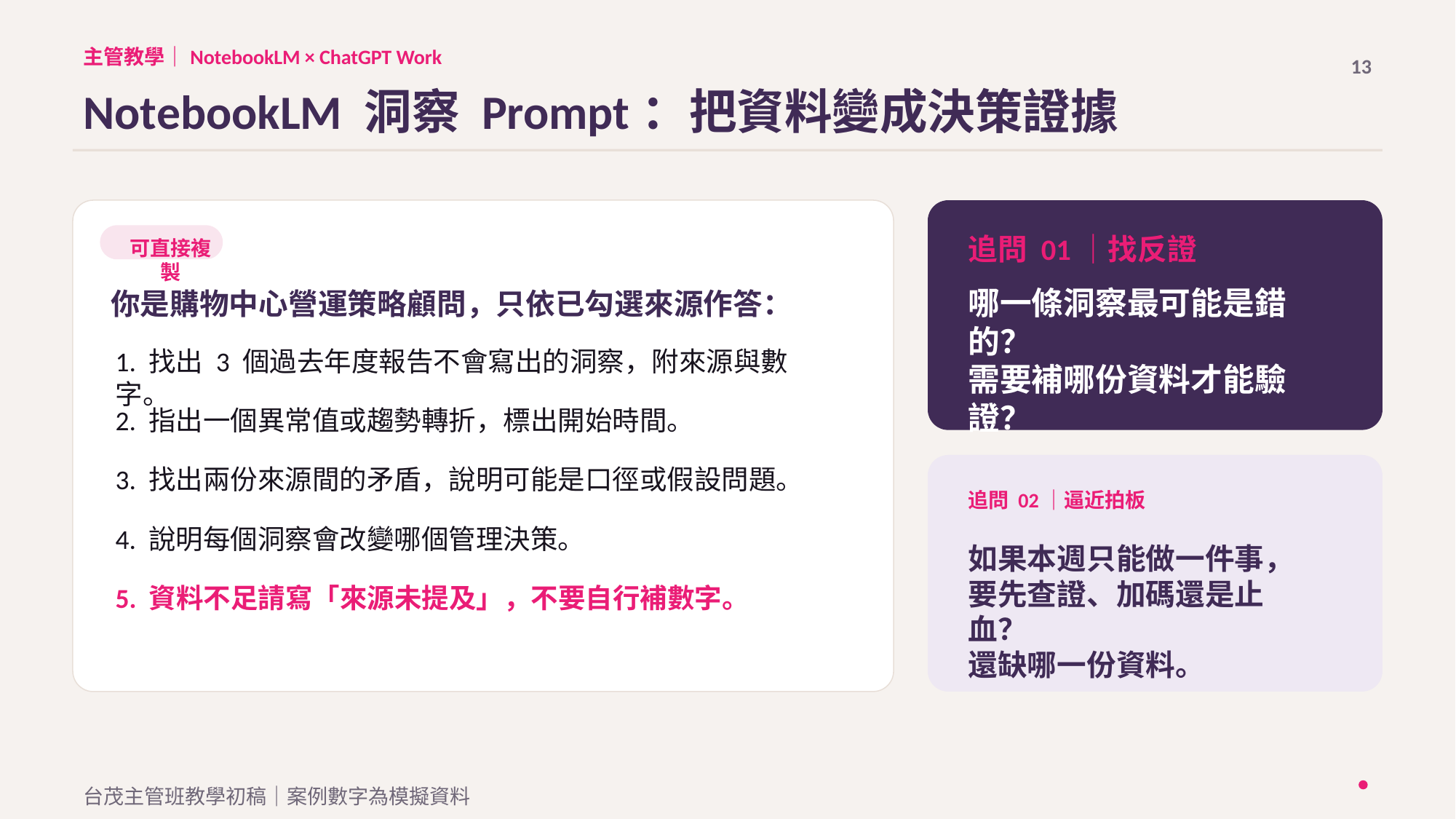

主管教學｜NotebookLM × ChatGPT Work
13
NotebookLM 洞察 Prompt：把資料變成決策證據

追問 01｜找反證
可直接複製
哪一條洞察最可能是錯的？
需要補哪份資料才能驗證？
你是購物中心營運策略顧問，只依已勾選來源作答：
1. 找出 3 個過去年度報告不會寫出的洞察，附來源與數字。
2. 指出一個異常值或趨勢轉折，標出開始時間。

3. 找出兩份來源間的矛盾，說明可能是口徑或假設問題。
追問 02｜逼近拍板
4. 說明每個洞察會改變哪個管理決策。
如果本週只能做一件事，
要先查證、加碼還是止血？
還缺哪一份資料。
5. 資料不足請寫「來源未提及」，不要自行補數字。
台茂主管班教學初稿｜案例數字為模擬資料